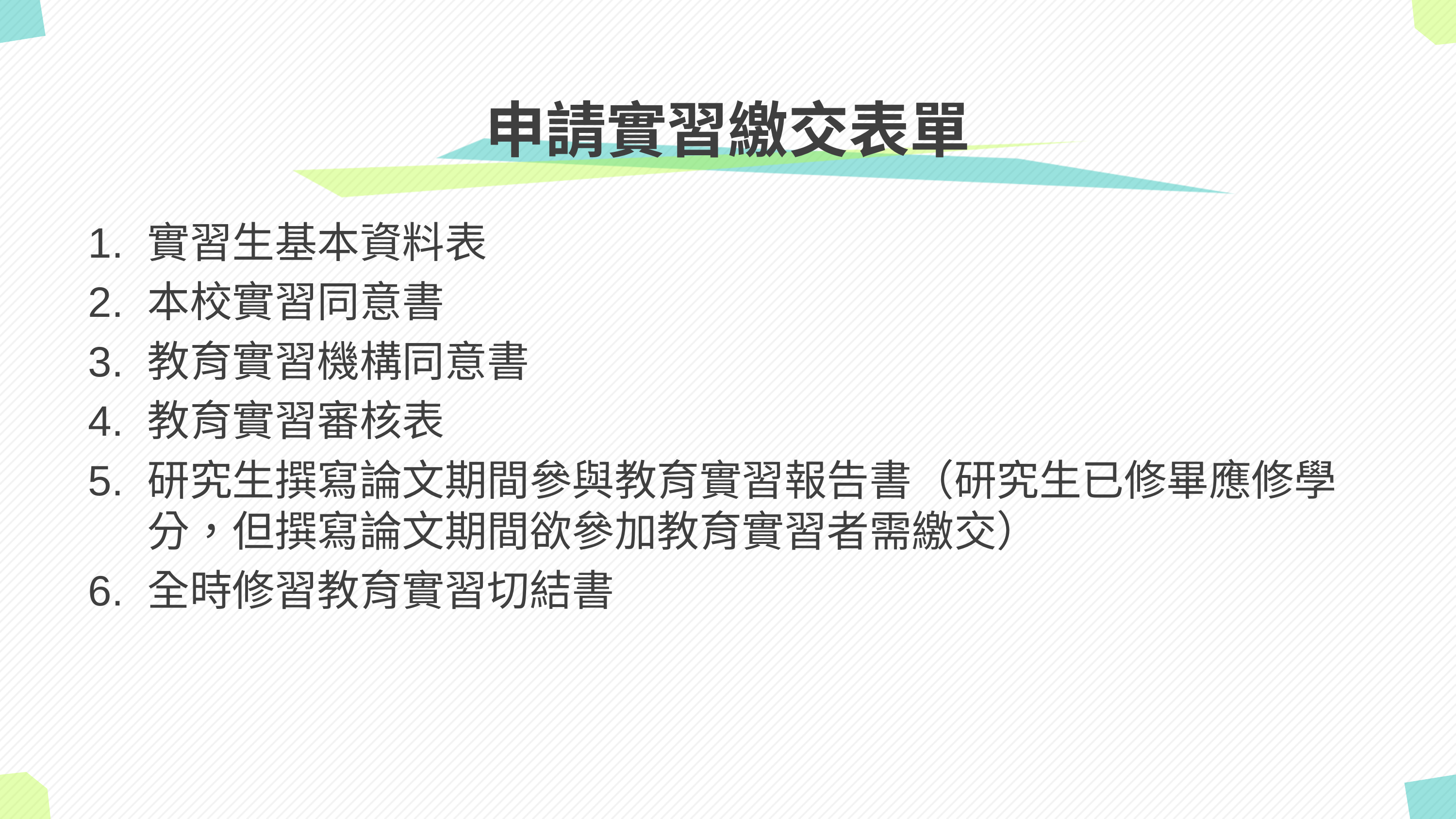

# 申請實習繳交表單
實習生基本資料表
本校實習同意書
教育實習機構同意書
教育實習審核表
研究生撰寫論文期間參與教育實習報告書（研究生已修畢應修學分，但撰寫論文期間欲參加教育實習者需繳交）
全時修習教育實習切結書